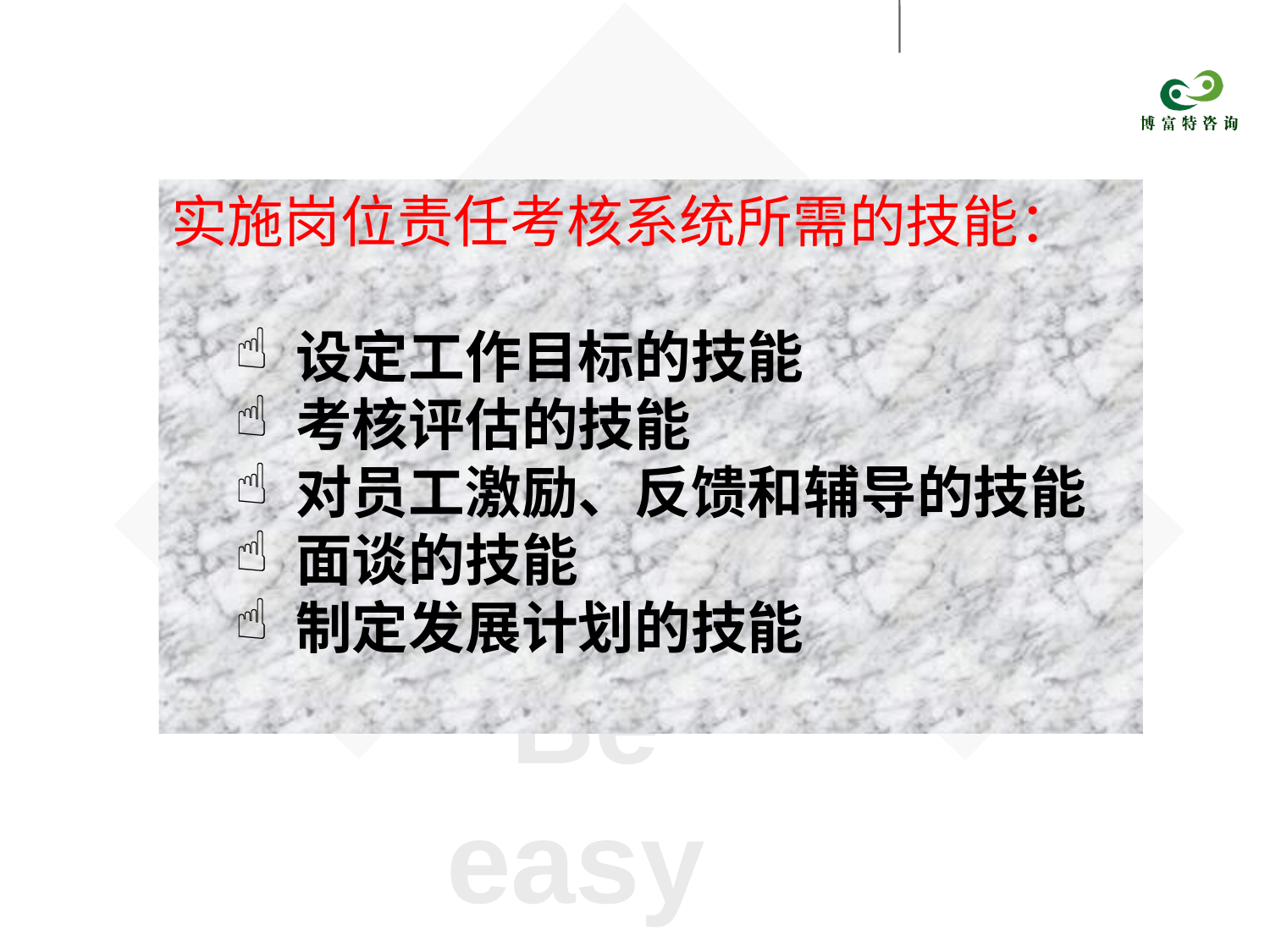

实施岗位责任考核系统所需的技能：

 设定工作目标的技能
 考核评估的技能
 对员工激励、反馈和辅导的技能
 面谈的技能
 制定发展计划的技能